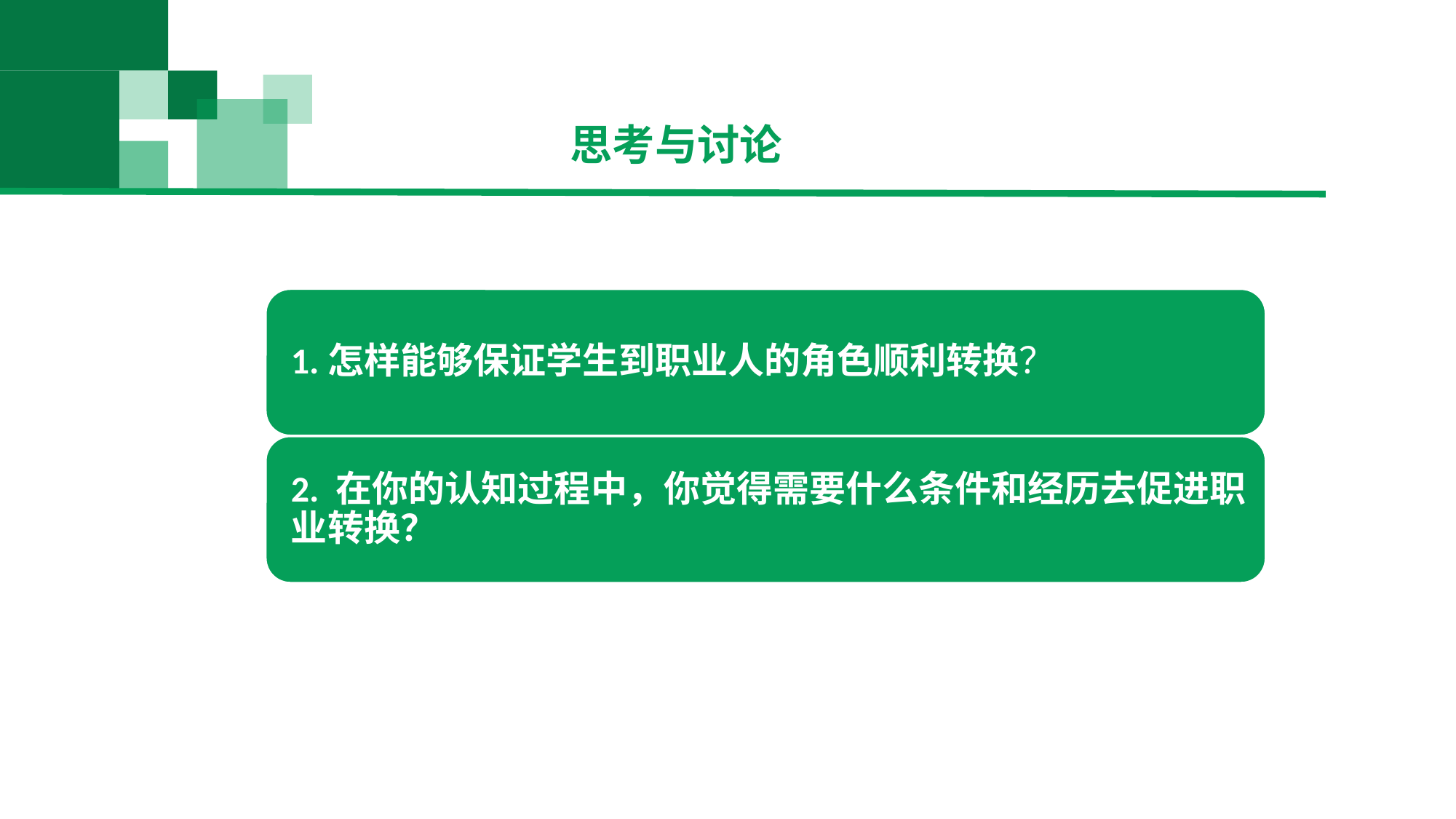

思考与讨论
1.怎样能够保证学生到职业人的角色顺利转换？
2. 在你的认知过程中，你觉得需要什么条件和经历去促进职业转换？